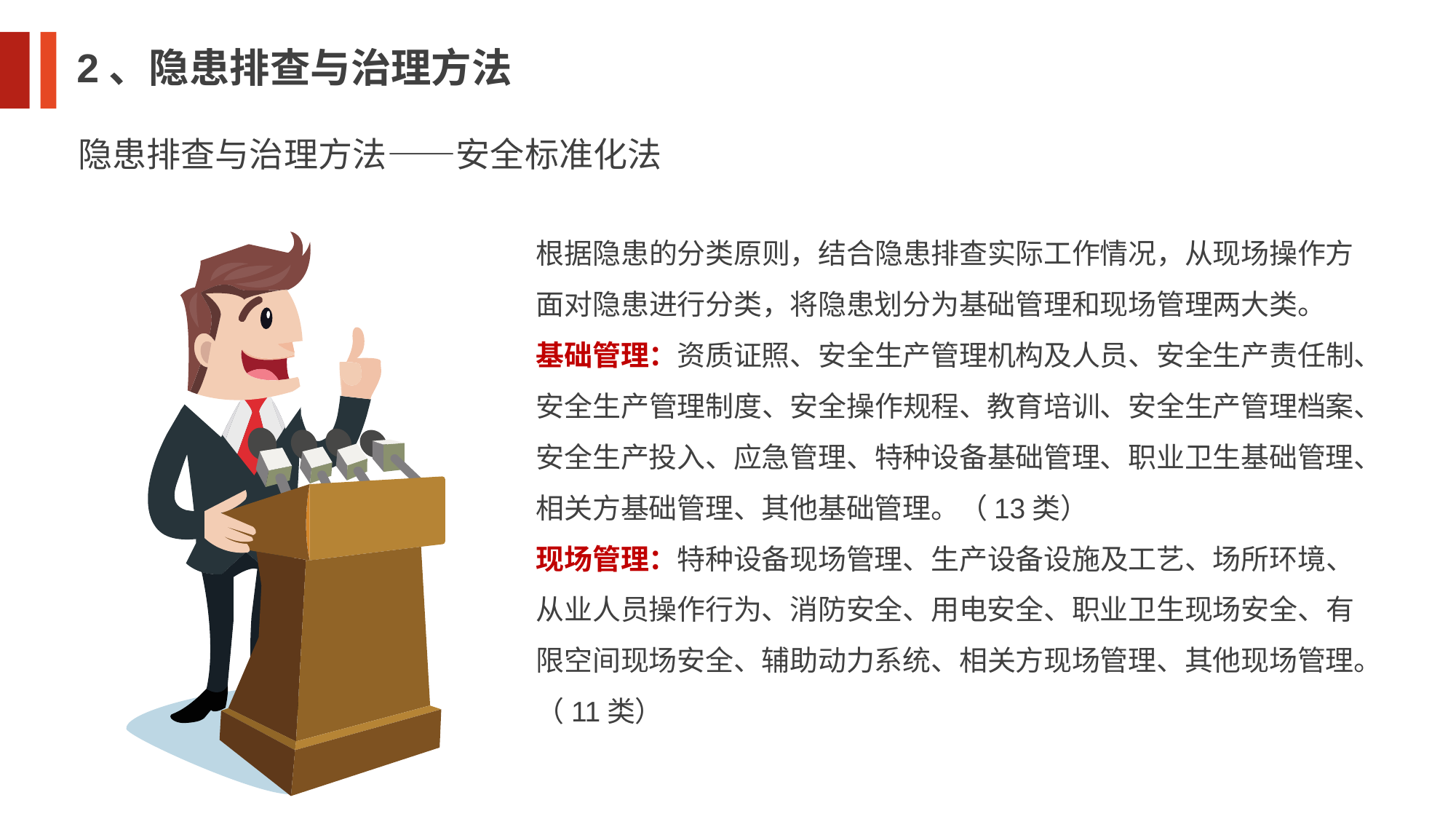

2、隐患排查与治理方法
隐患排查与治理方法——安全标准化法
根据隐患的分类原则，结合隐患排查实际工作情况，从现场操作方面对隐患进行分类，将隐患划分为基础管理和现场管理两大类。
基础管理：资质证照、安全生产管理机构及人员、安全生产责任制、安全生产管理制度、安全操作规程、教育培训、安全生产管理档案、安全生产投入、应急管理、特种设备基础管理、职业卫生基础管理、相关方基础管理、其他基础管理。（13类）
现场管理：特种设备现场管理、生产设备设施及工艺、场所环境、从业人员操作行为、消防安全、用电安全、职业卫生现场安全、有限空间现场安全、辅助动力系统、相关方现场管理、其他现场管理。（11类）